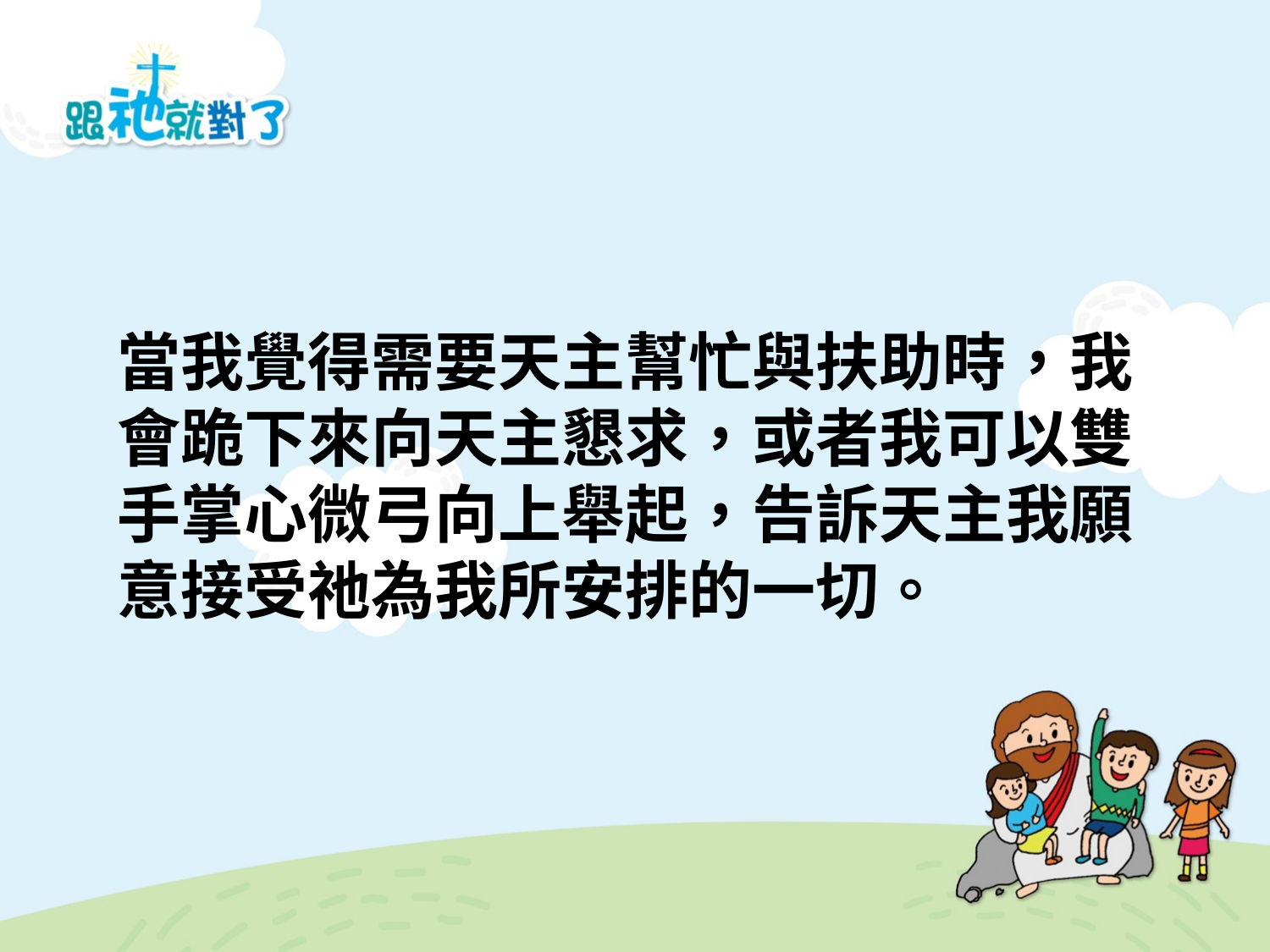

當我覺得需要天主幫忙與扶助時，我會跪下來向天主懇求，或者我可以雙手掌心微弓向上舉起，告訴天主我願意接受祂為我所安排的一切。